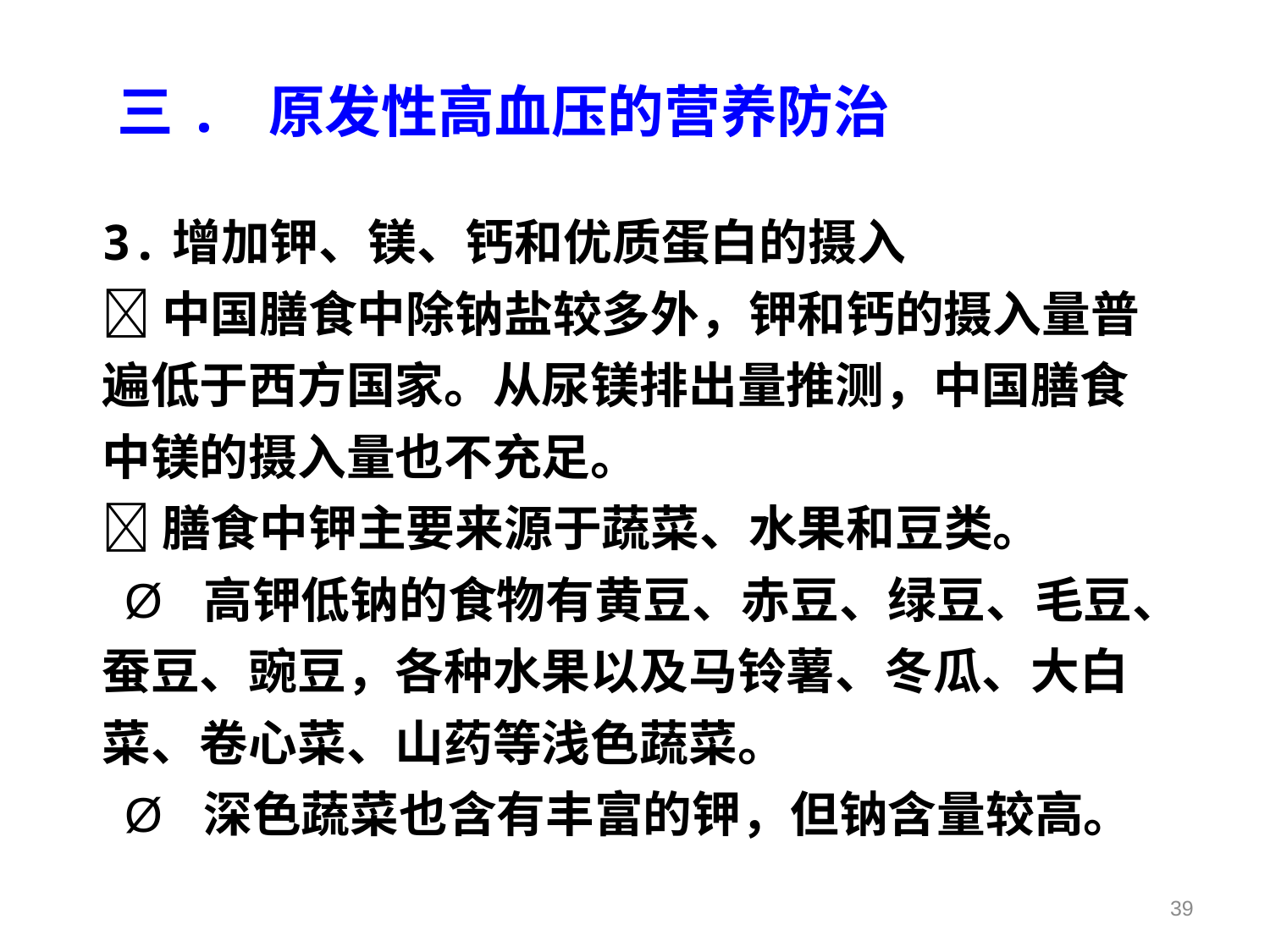

三. 原发性高血压的营养防治
3.增加钾、镁、钙和优质蛋白的摄入
• 中国膳食中除钠盐较多外，钾和钙的摄入量普遍低于西方国家。从尿镁排出量推测，中国膳食中镁的摄入量也不充足。
• 膳食中钾主要来源于蔬菜、水果和豆类。
 Ø 高钾低钠的食物有黄豆、赤豆、绿豆、毛豆、蚕豆、豌豆，各种水果以及马铃薯、冬瓜、大白菜、卷心菜、山药等浅色蔬菜。
 Ø 深色蔬菜也含有丰富的钾，但钠含量较高。
39